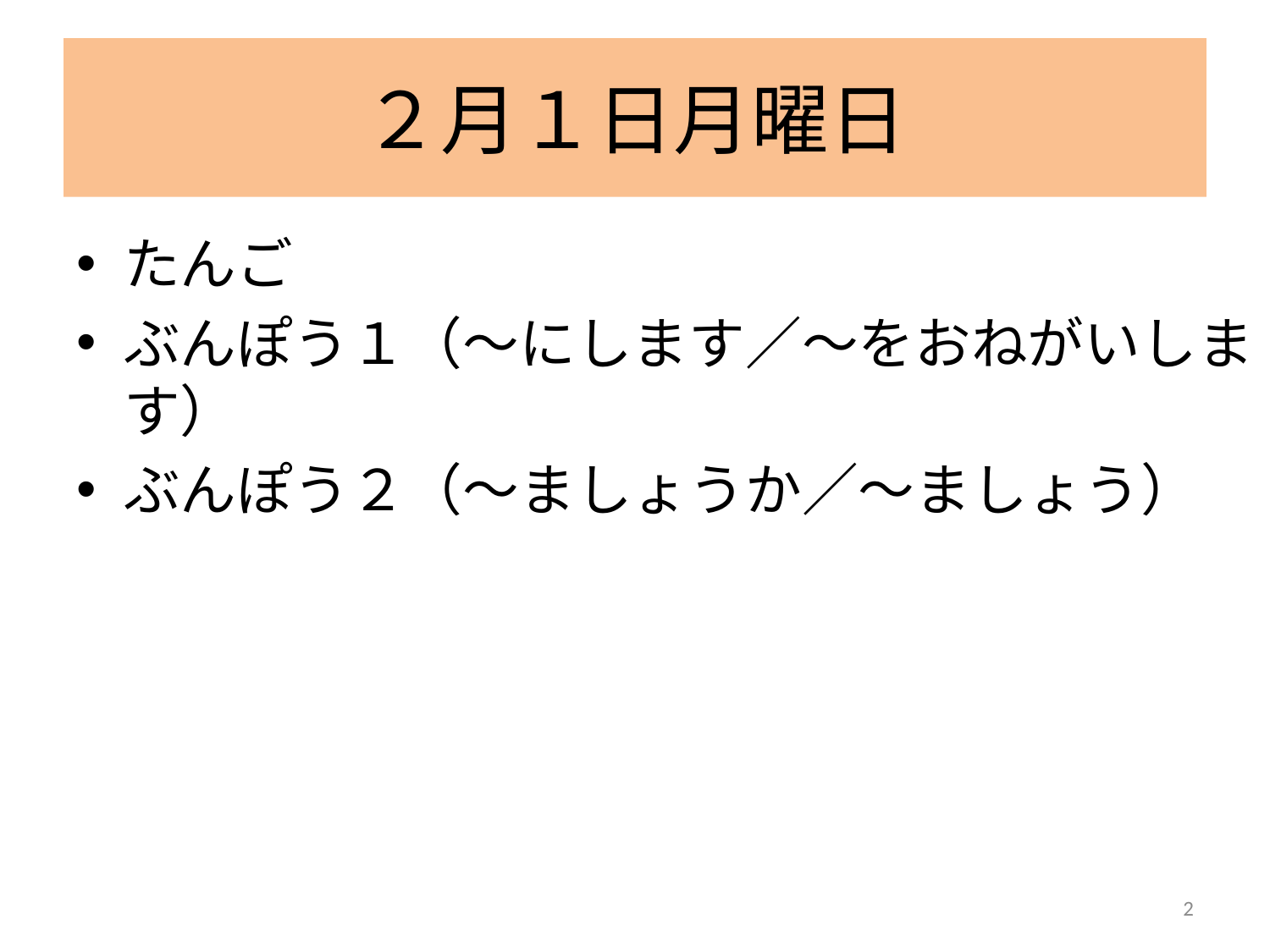

# ２月１日月曜日
たんご
ぶんぽう１（～にします／～をおねがいします）
ぶんぽう２（～ましょうか／～ましょう）
2